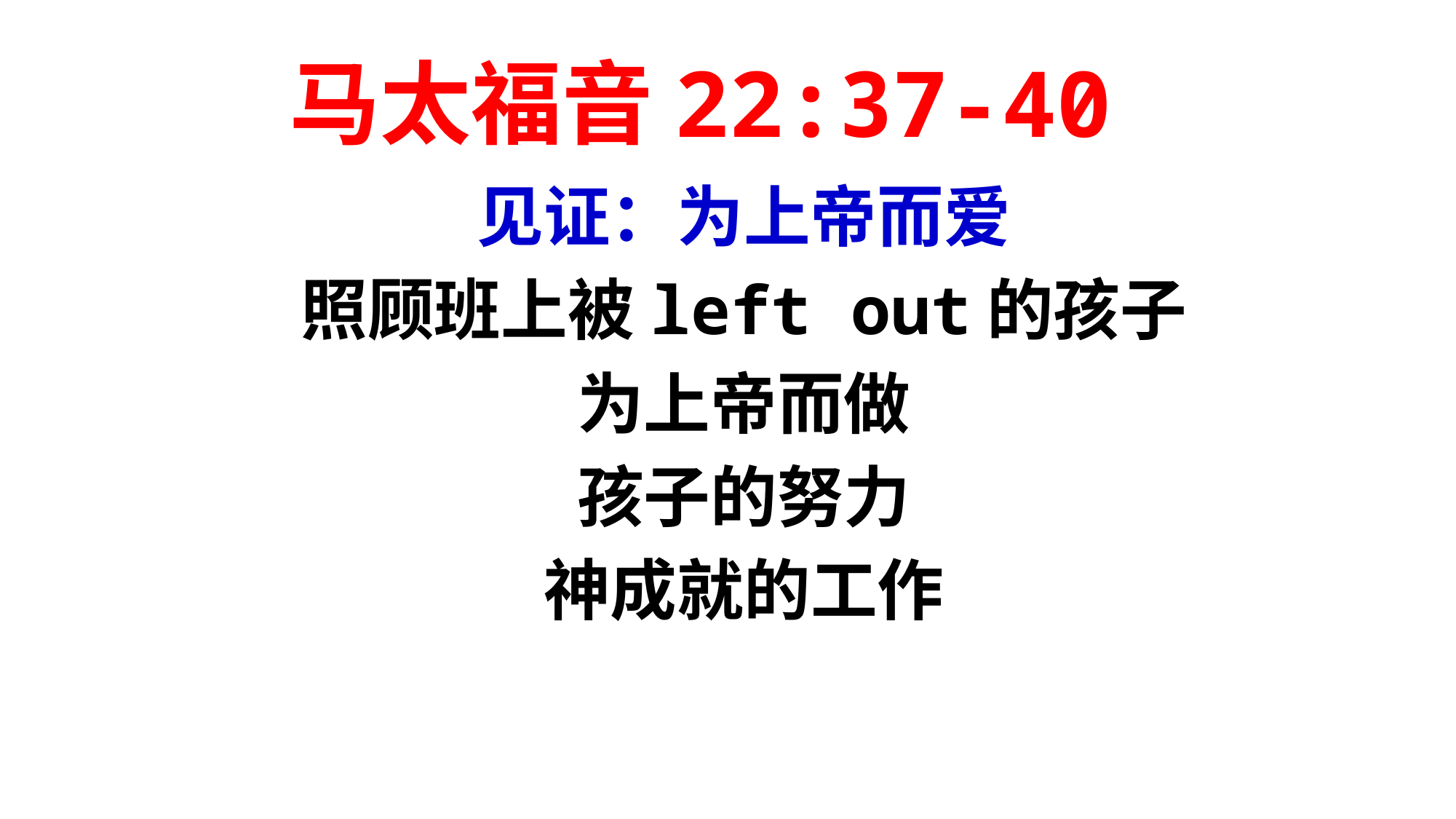

# 马太福音22:37-40
见证：为上帝而爱
照顾班上被left out的孩子
为上帝而做
孩子的努力
神成就的工作